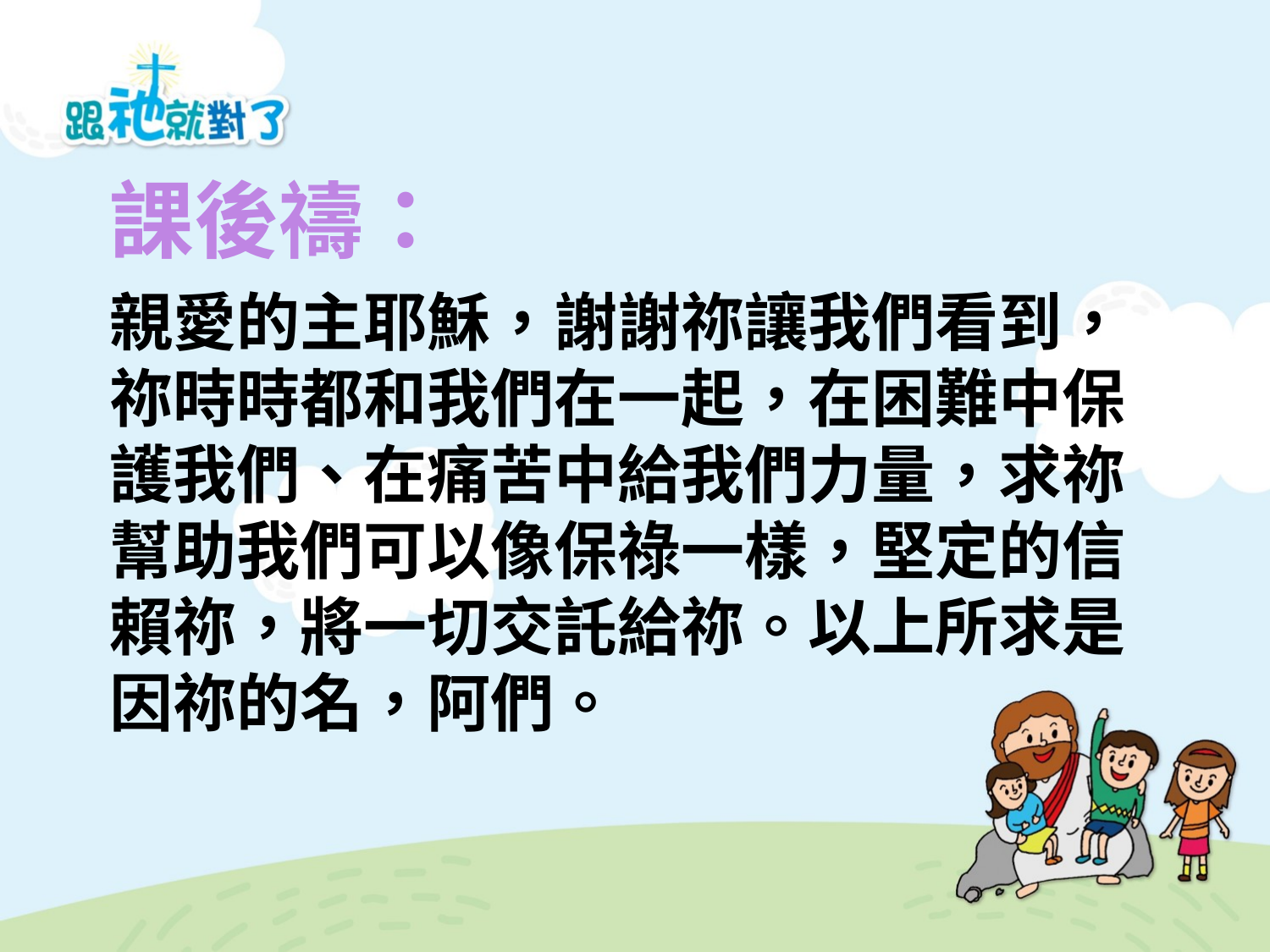

課後禱：
親愛的主耶穌，謝謝祢讓我們看到，祢時時都和我們在一起，在困難中保護我們、在痛苦中給我們力量，求祢幫助我們可以像保祿一樣，堅定的信賴祢，將一切交託給祢。以上所求是因祢的名，阿們。